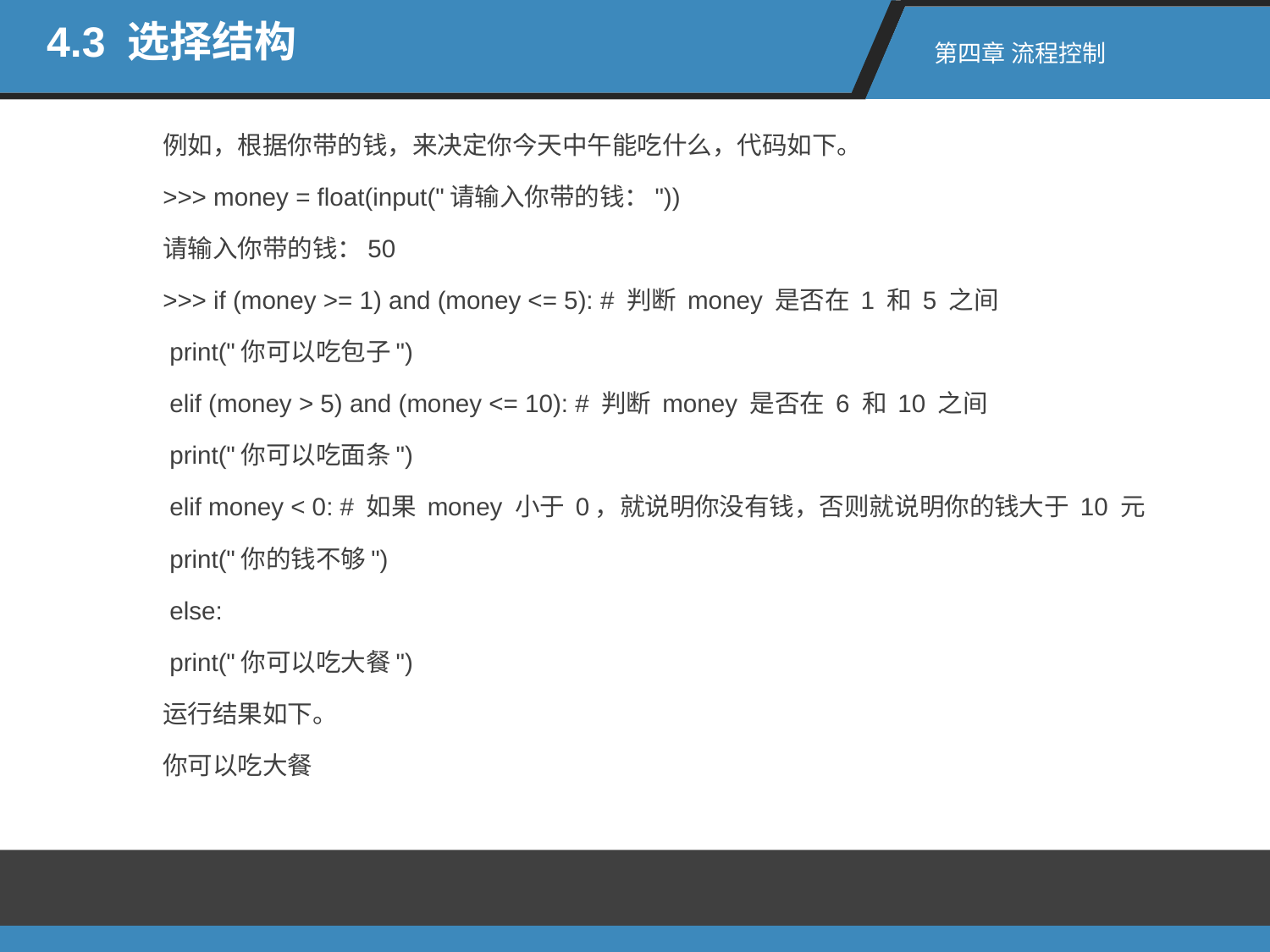

4.3 选择结构
第四章 流程控制
例如，根据你带的钱，来决定你今天中午能吃什么，代码如下。
>>> money = float(input("请输入你带的钱："))
请输入你带的钱：50
>>> if (money >= 1) and (money <= 5): # 判断 money 是否在 1 和 5 之间
 print("你可以吃包子")
 elif (money > 5) and (money <= 10): # 判断 money 是否在 6 和 10 之间
 print("你可以吃面条")
 elif money < 0: # 如果 money 小于 0，就说明你没有钱，否则就说明你的钱大于 10 元
 print("你的钱不够")
 else:
 print("你可以吃大餐")
运行结果如下。
你可以吃大餐